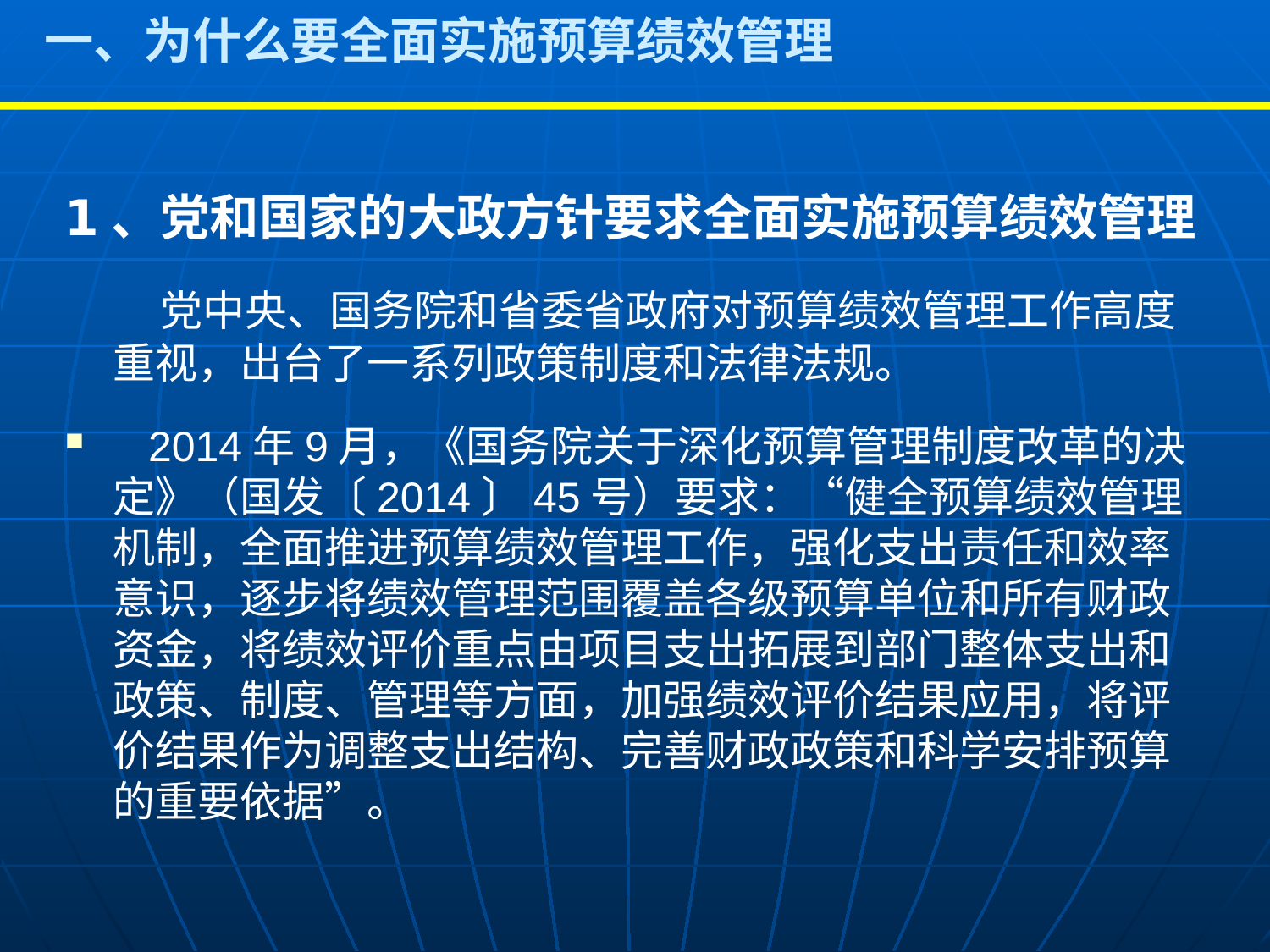

一、为什么要全面实施预算绩效管理

1、党和国家的大政方针要求全面实施预算绩效管理
        党中央、国务院和省委省政府对预算绩效管理工作高度重视，出台了一系列政策制度和法律法规。
   2014年9月，《国务院关于深化预算管理制度改革的决定》（国发〔2014〕45号）要求：“健全预算绩效管理机制，全面推进预算绩效管理工作，强化支出责任和效率意识，逐步将绩效管理范围覆盖各级预算单位和所有财政资金，将绩效评价重点由项目支出拓展到部门整体支出和政策、制度、管理等方面，加强绩效评价结果应用，将评价结果作为调整支出结构、完善财政政策和科学安排预算的重要依据”。